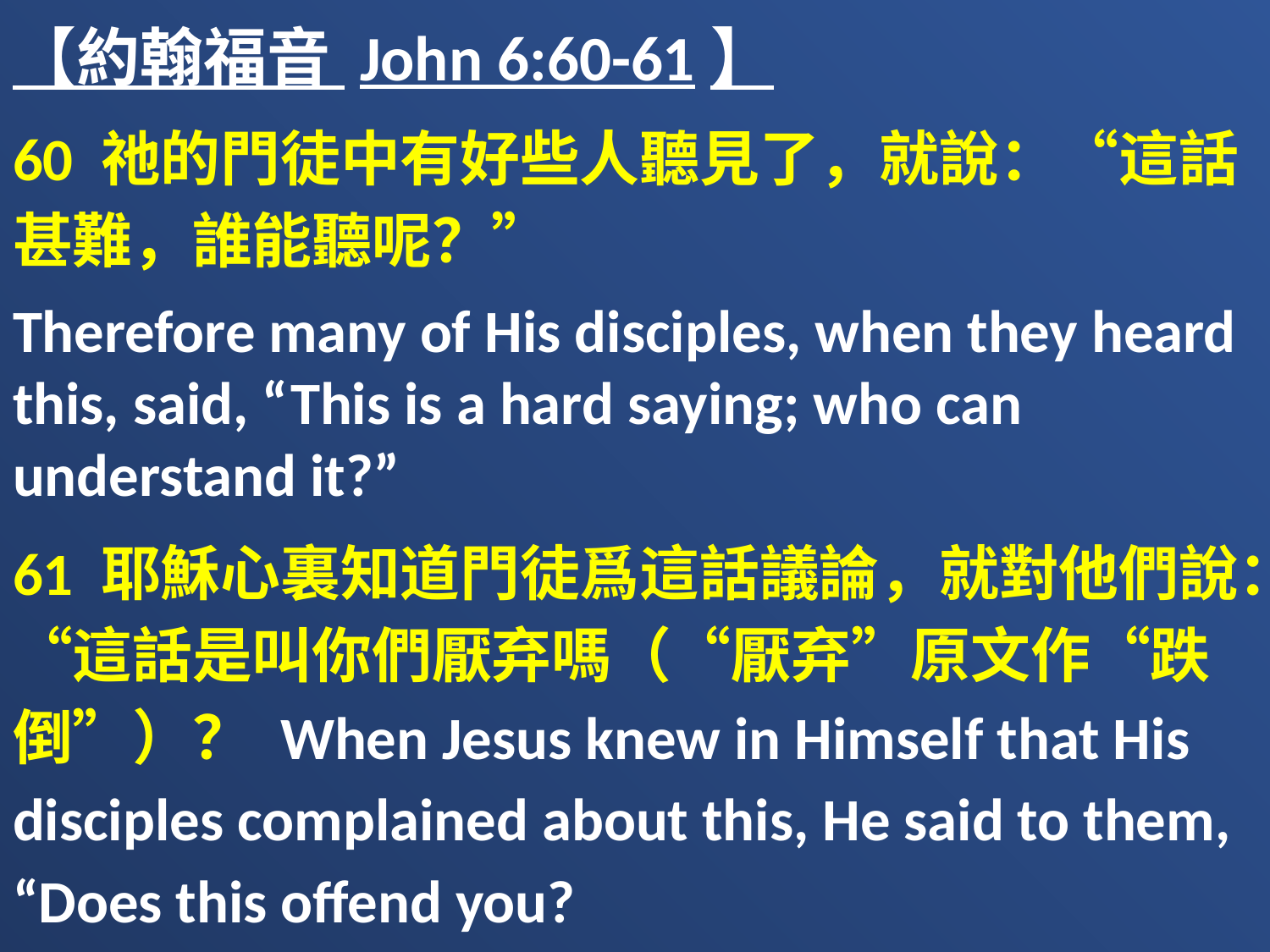

【約翰福音 John 6:60-61】
60 祂的門徒中有好些人聽見了，就說：“這話甚難，誰能聽呢？”
Therefore many of His disciples, when they heard this, said, “This is a hard saying; who can understand it?”
61 耶穌心裏知道門徒爲這話議論，就對他們說：“這話是叫你們厭弃嗎（“厭弃”原文作“跌倒”）？ When Jesus knew in Himself that His disciples complained about this, He said to them, “Does this offend you?